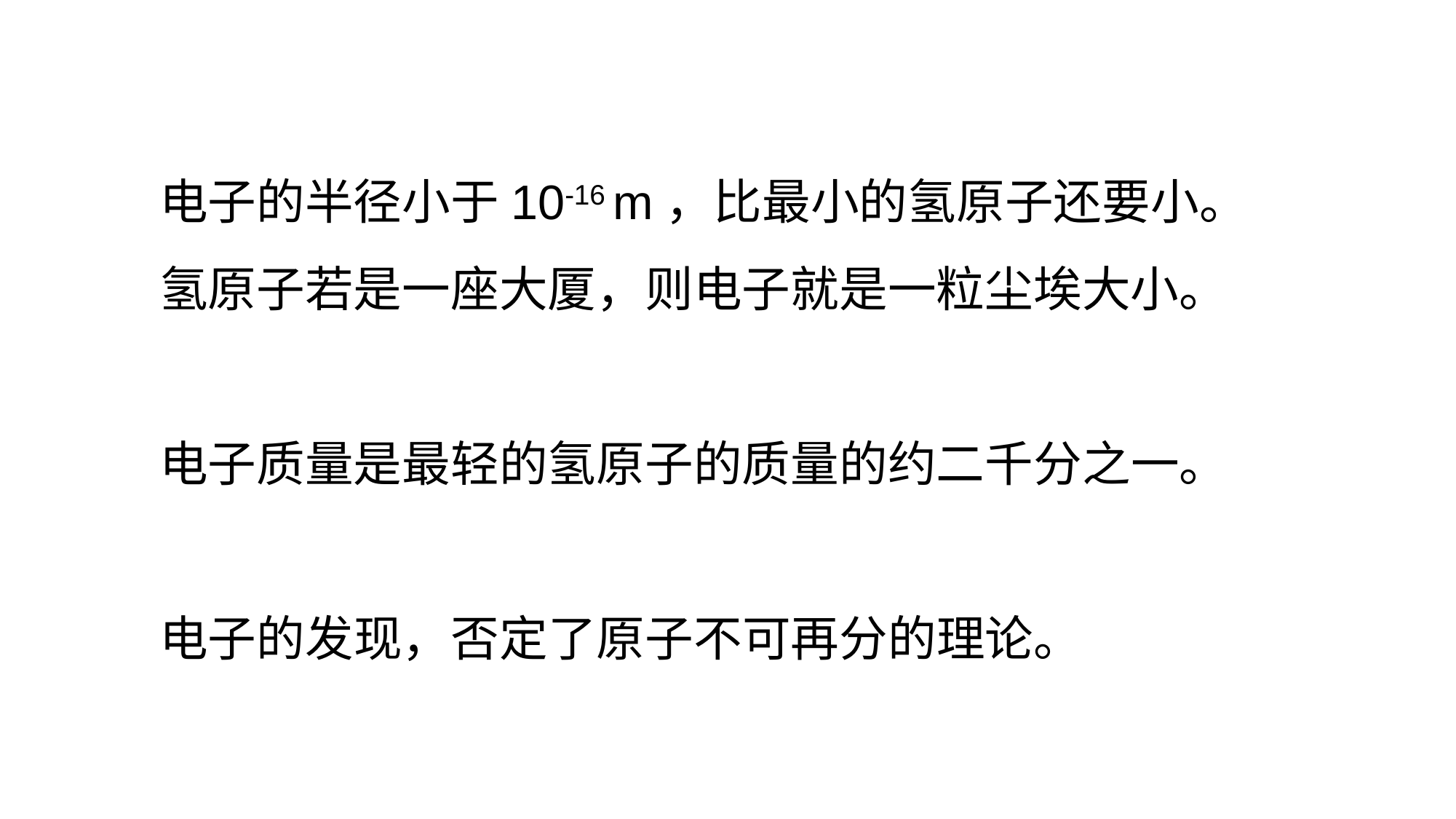

电子的半径小于10-16 m，比最小的氢原子还要小。
氢原子若是一座大厦，则电子就是一粒尘埃大小。

电子质量是最轻的氢原子的质量的约二千分之一。

电子的发现，否定了原子不可再分的理论。